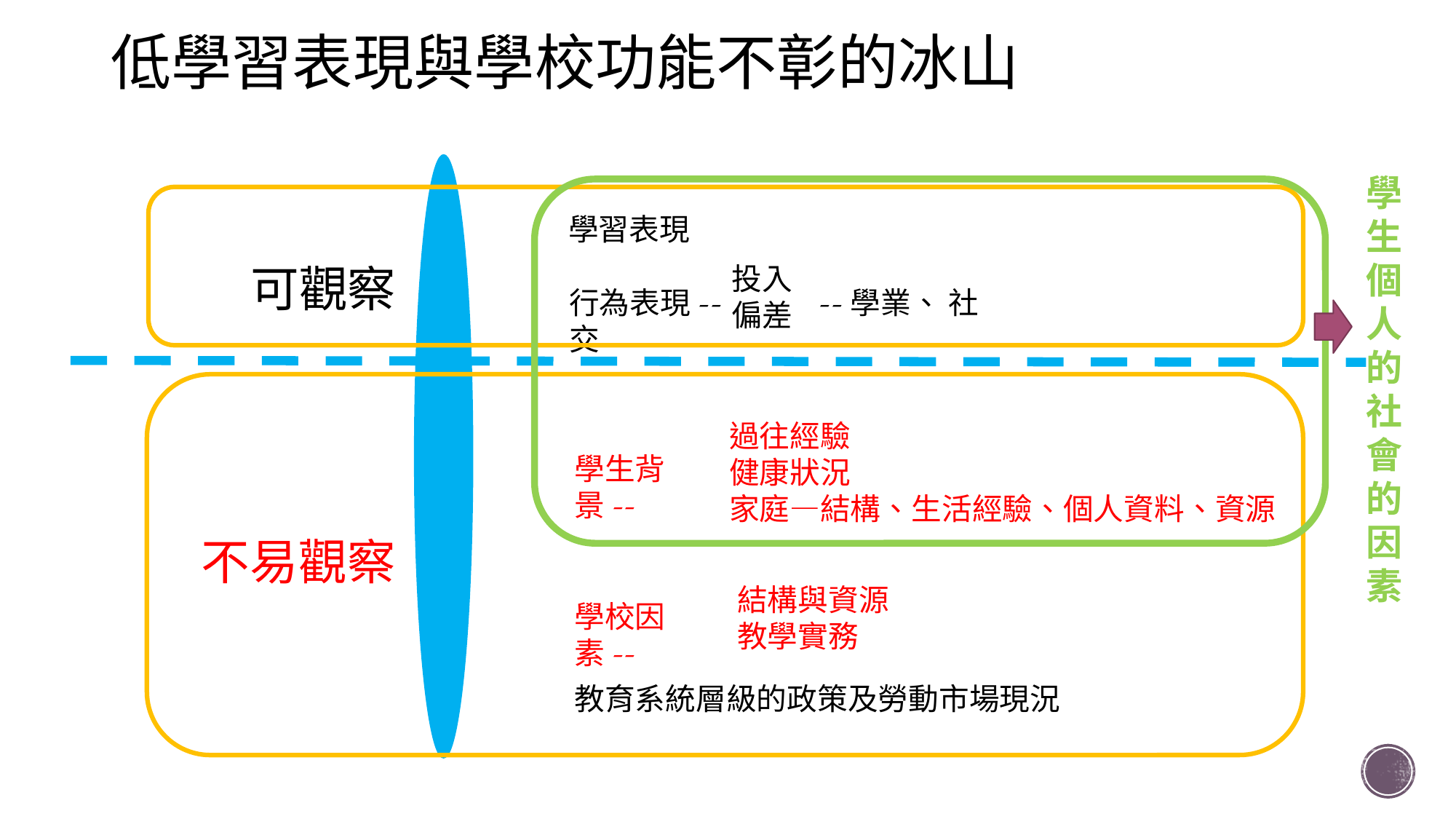

# 低學習表現與學校功能不彰的冰山

學生個人的社會的因素

學習表現
可觀察

投入偏差
行為表現--          --學業、 社交

過往經驗
健康狀況
家庭—結構、生活經驗、個人資料、資源
學生背景--
不易觀察
結構與資源
教學實務
學校因素--
教育系統層級的政策及勞動市場現況